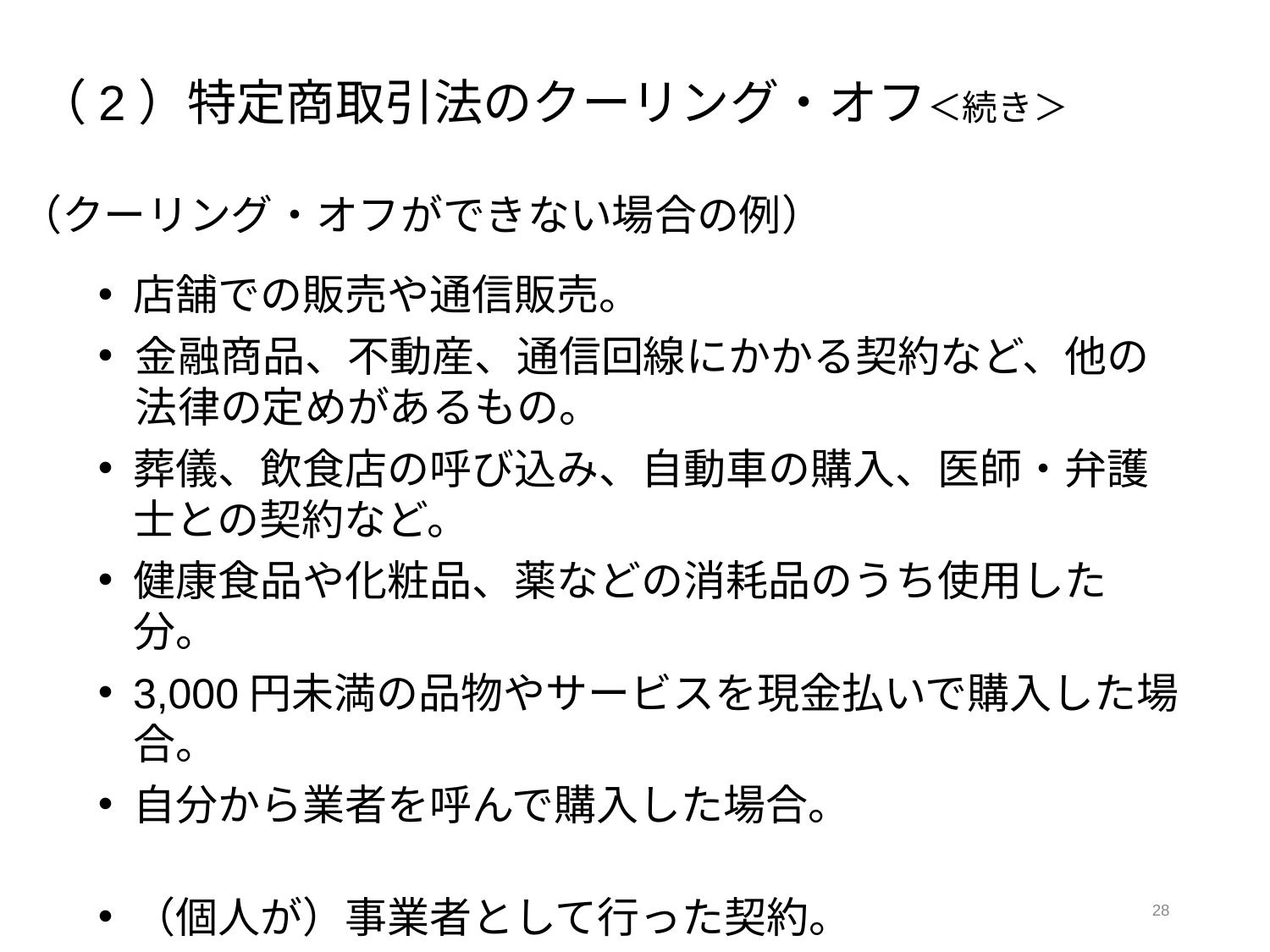

（2）特定商取引法のクーリング・オフ＜続き＞
（クーリング・オフができない場合の例）
店舗での販売や通信販売。
金融商品、不動産、通信回線にかかる契約など、他の法律の定めがあるもの。
葬儀、飲食店の呼び込み、自動車の購入、医師・弁護士との契約など。
健康食品や化粧品、薬などの消耗品のうち使用した分。
3,000円未満の品物やサービスを現金払いで購入した場合。
自分から業者を呼んで購入した場合。
（個人が）事業者として行った契約。
28